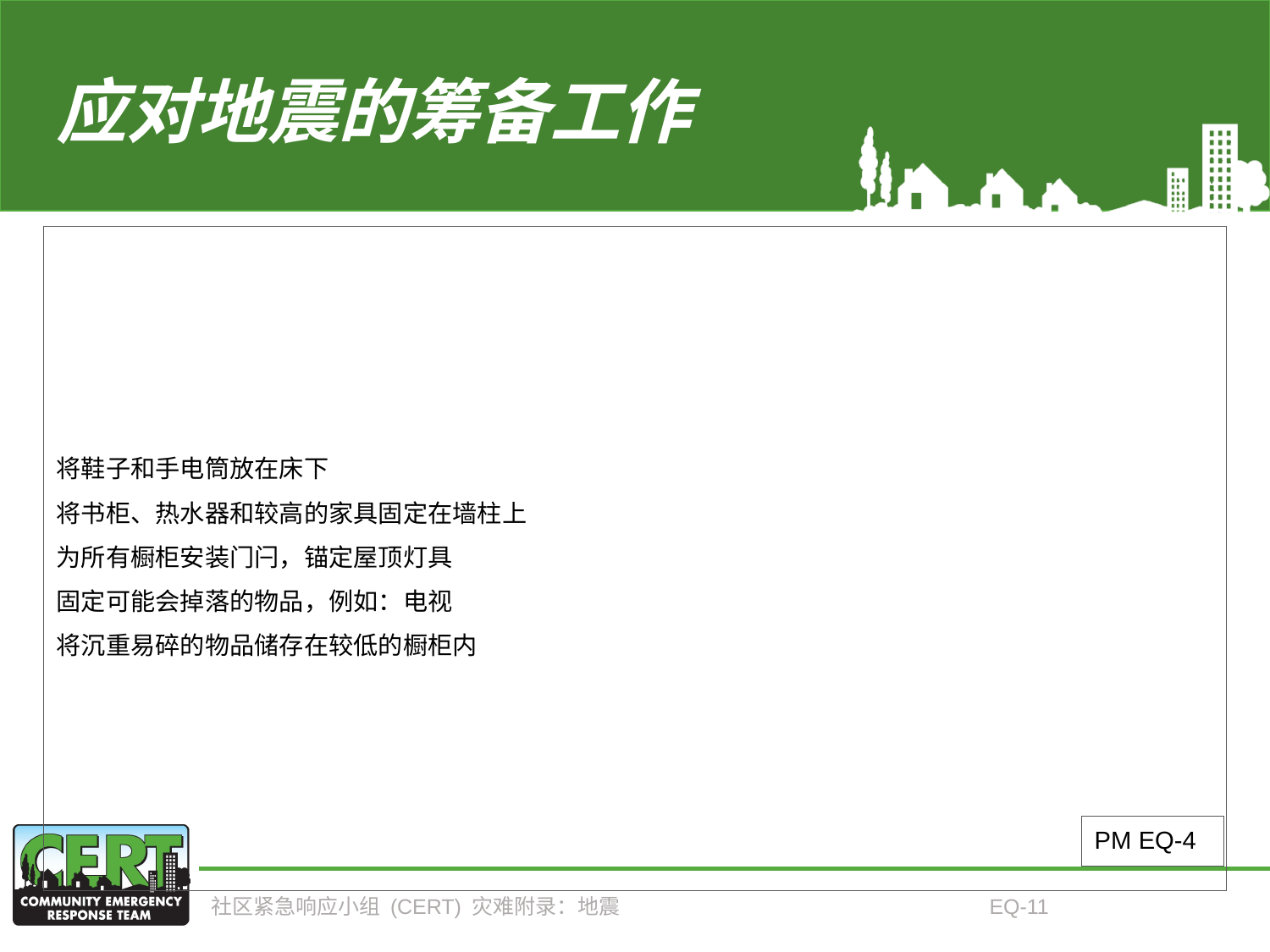

# 应对地震的筹备工作
将鞋子和手电筒放在床下
将书柜、热水器和较高的家具固定在墙柱上
为所有橱柜安装门闩，锚定屋顶灯具
固定可能会掉落的物品，例如：电视
将沉重易碎的物品储存在较低的橱柜内
PM EQ-4
社区紧急响应小组 (CERT) 灾难附录：地震
EQ-11